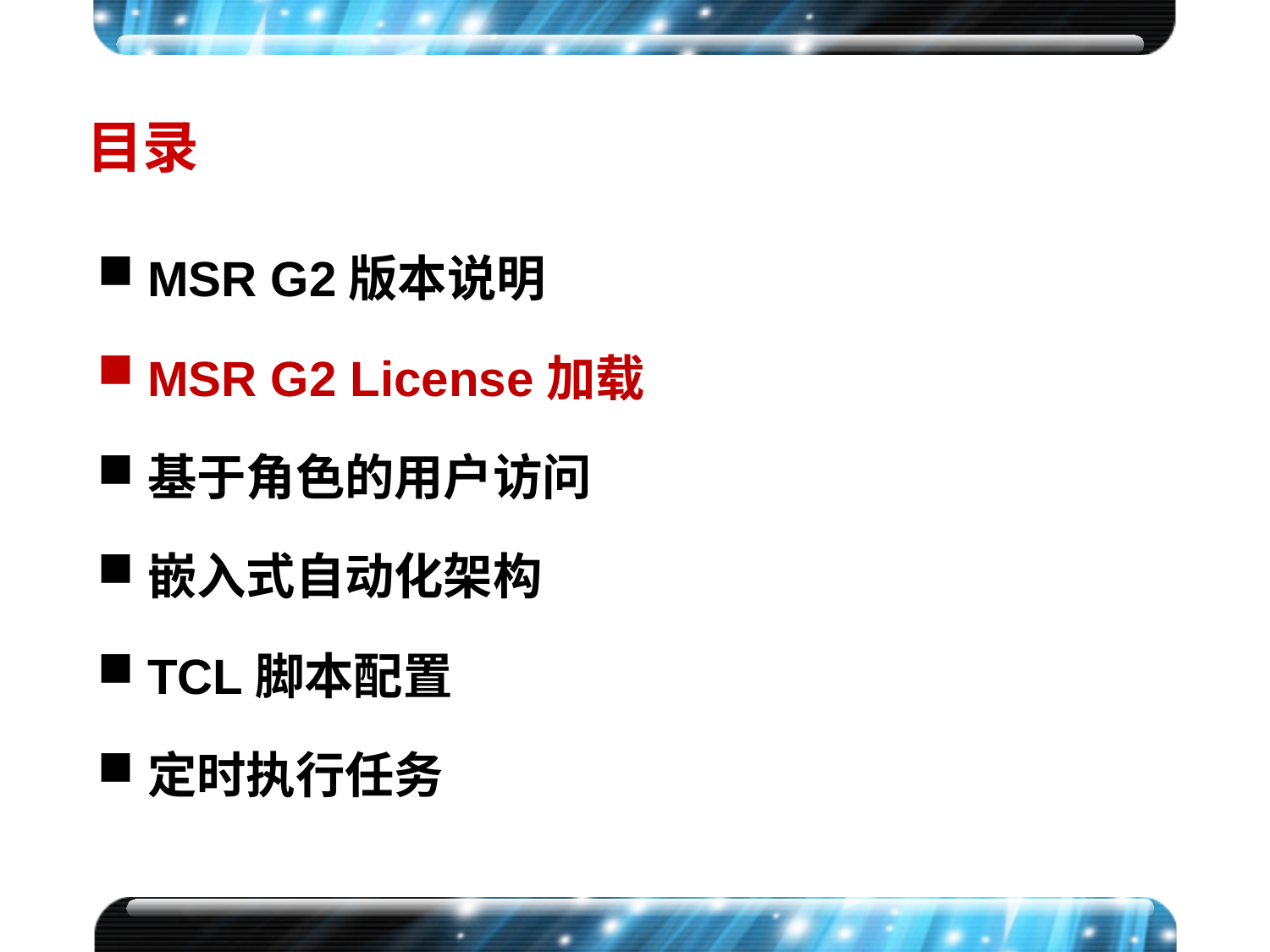

目录
MSR G2版本说明
MSR G2 License加载
基于角色的用户访问
嵌入式自动化架构
TCL脚本配置
定时执行任务